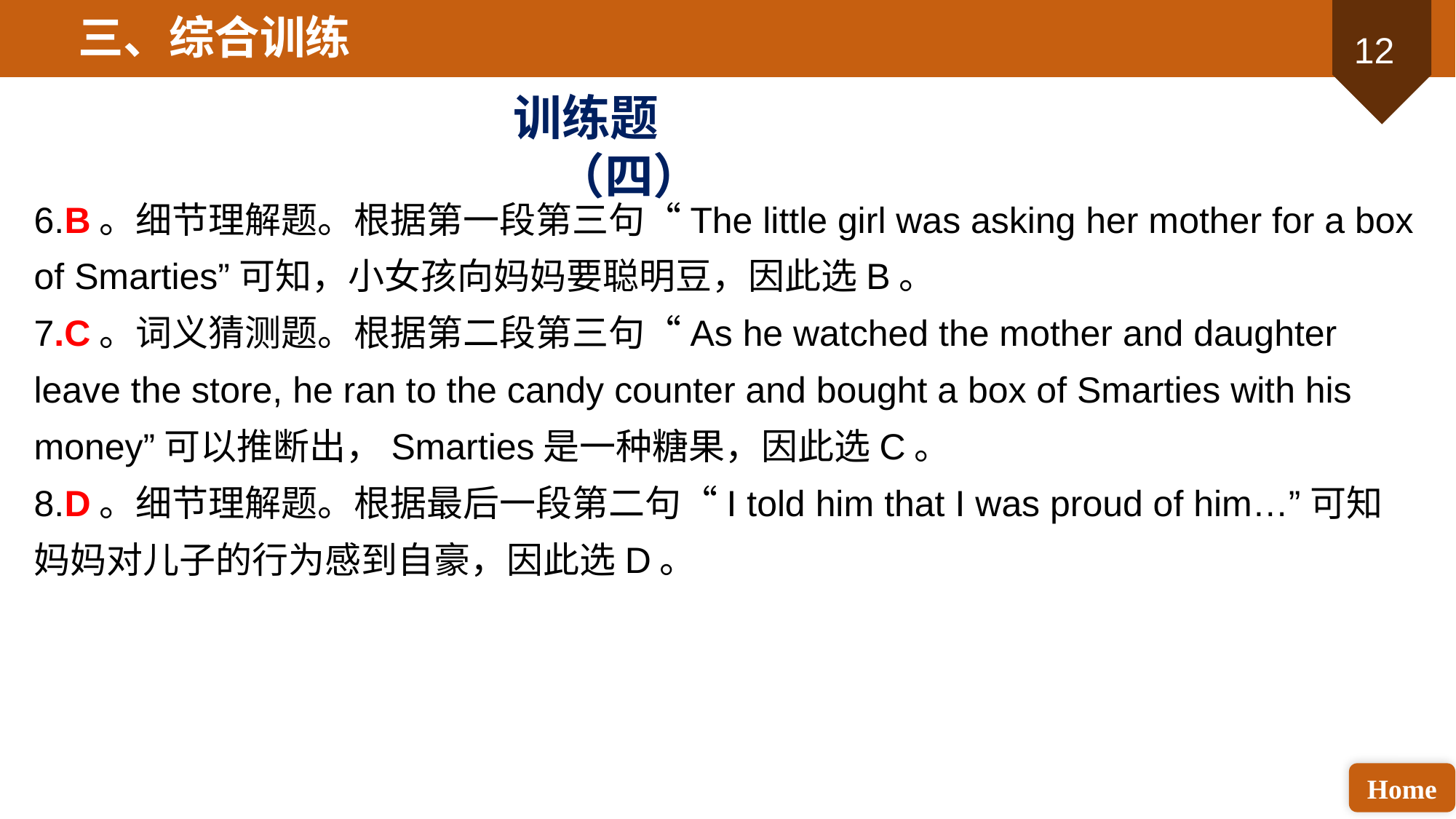

三、综合训练
训练题（四）
6.B。细节理解题。根据第一段第三句“The little girl was asking her mother for a box of Smarties”可知，小女孩向妈妈要聪明豆，因此选B。
7.C。词义猜测题。根据第二段第三句“As he watched the mother and daughter leave the store, he ran to the candy counter and bought a box of Smarties with his money”可以推断出，Smarties是一种糖果，因此选C。
8.D。细节理解题。根据最后一段第二句“I told him that I was proud of him…”可知妈妈对儿子的行为感到自豪，因此选D。